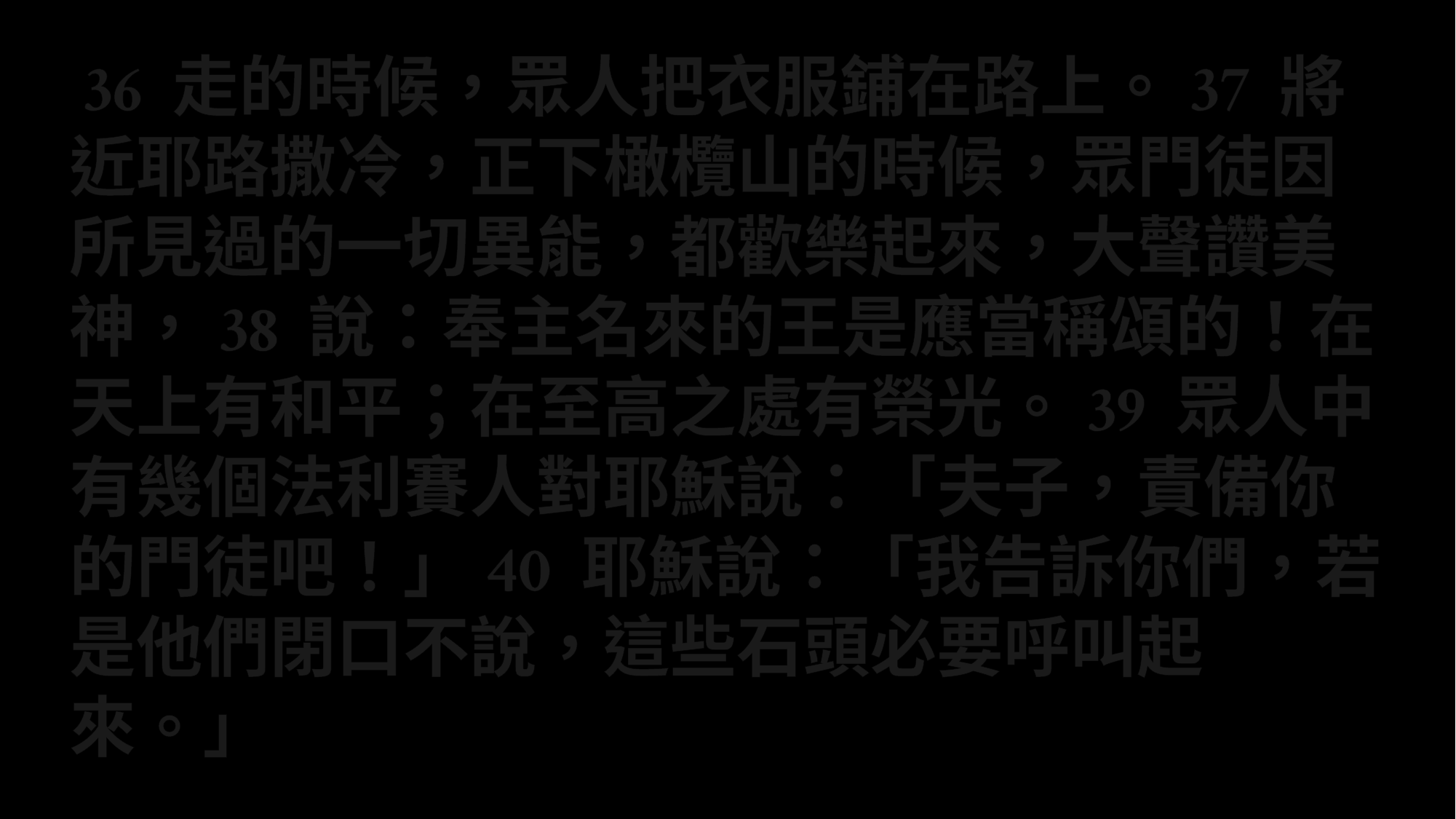

36 走的時候，眾人把衣服鋪在路上。37 將近耶路撒冷，正下橄欖山的時候，眾門徒因所見過的一切異能，都歡樂起來，大聲讚美神，38 說：奉主名來的王是應當稱頌的！在天上有和平；在至高之處有榮光。39 眾人中有幾個法利賽人對耶穌說：「夫子，責備你的門徒吧！」40 耶穌說：「我告訴你們，若是他們閉口不說，這些石頭必要呼叫起來。」